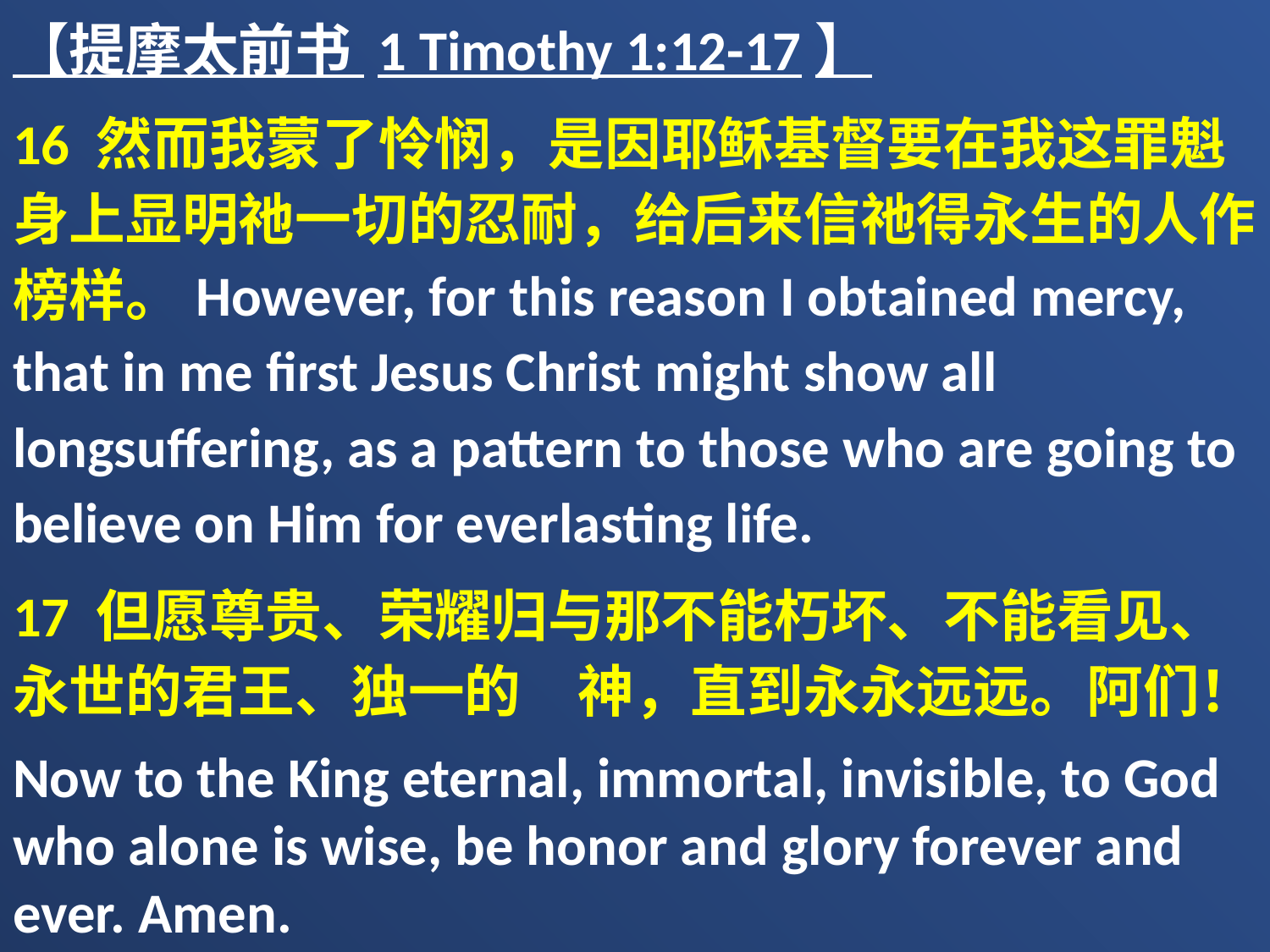

【提摩太前书 1 Timothy 1:12-17】
16 然而我蒙了怜悯，是因耶稣基督要在我这罪魁身上显明祂一切的忍耐，给后来信祂得永生的人作榜样。However, for this reason I obtained mercy, that in me first Jesus Christ might show all longsuffering, as a pattern to those who are going to believe on Him for everlasting life.
17 但愿尊贵、荣耀归与那不能朽坏、不能看见、永世的君王、独一的　神，直到永永远远。阿们！
Now to the King eternal, immortal, invisible, to God who alone is wise, be honor and glory forever and ever. Amen.